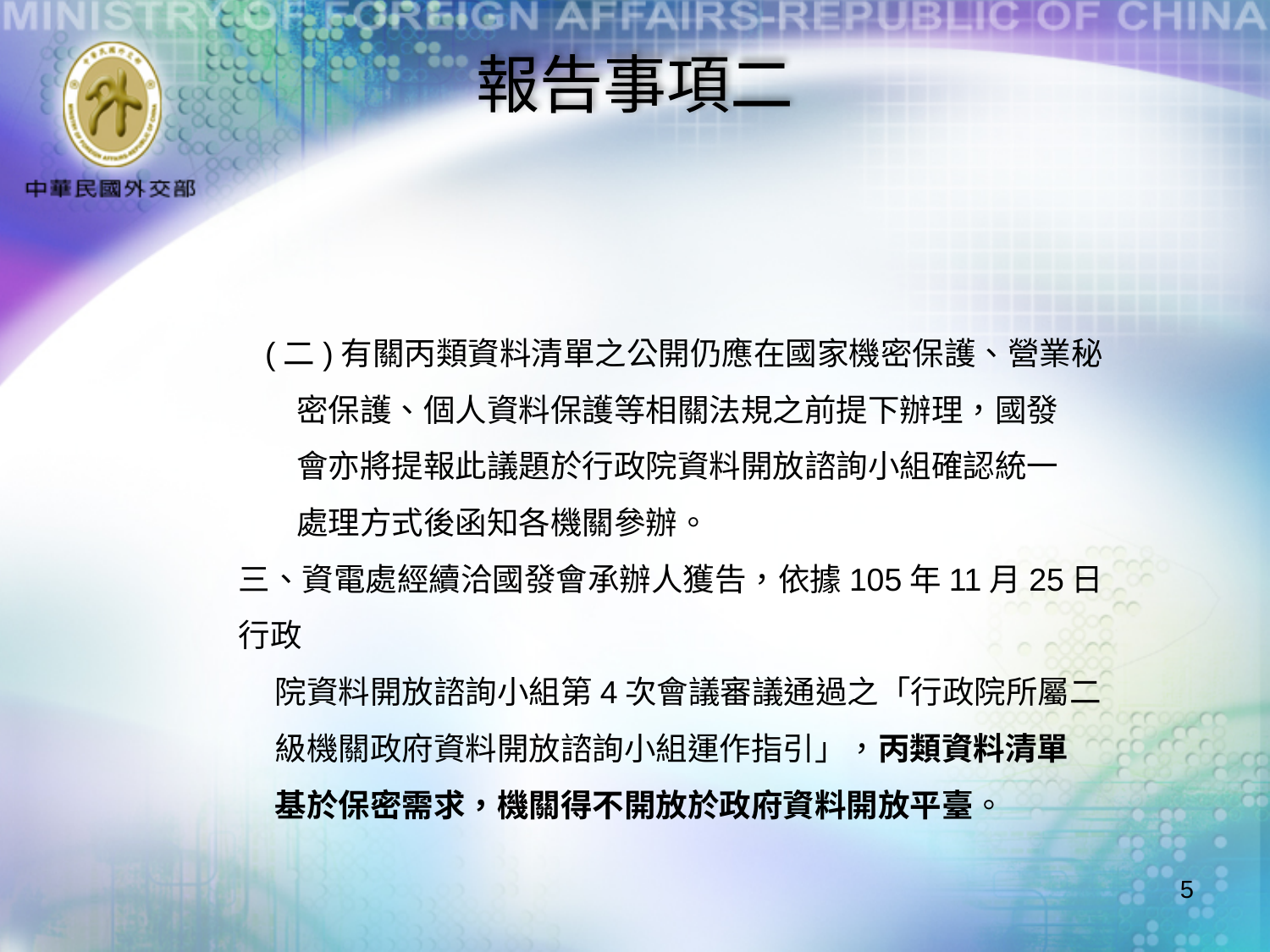

報告事項二

   (二)有關丙類資料清單之公開仍應在國家機密保護、營業秘
       密保護、個人資料保護等相關法規之前提下辦理，國發
       會亦將提報此議題於行政院資料開放諮詢小組確認統一
       處理方式後函知各機關參辦。
三、資電處經續洽國發會承辦人獲告，依據105年11月25日行政
    院資料開放諮詢小組第4次會議審議通過之「行政院所屬二
    級機關政府資料開放諮詢小組運作指引」，丙類資料清單
    基於保密需求，機關得不開放於政府資料開放平臺。

5